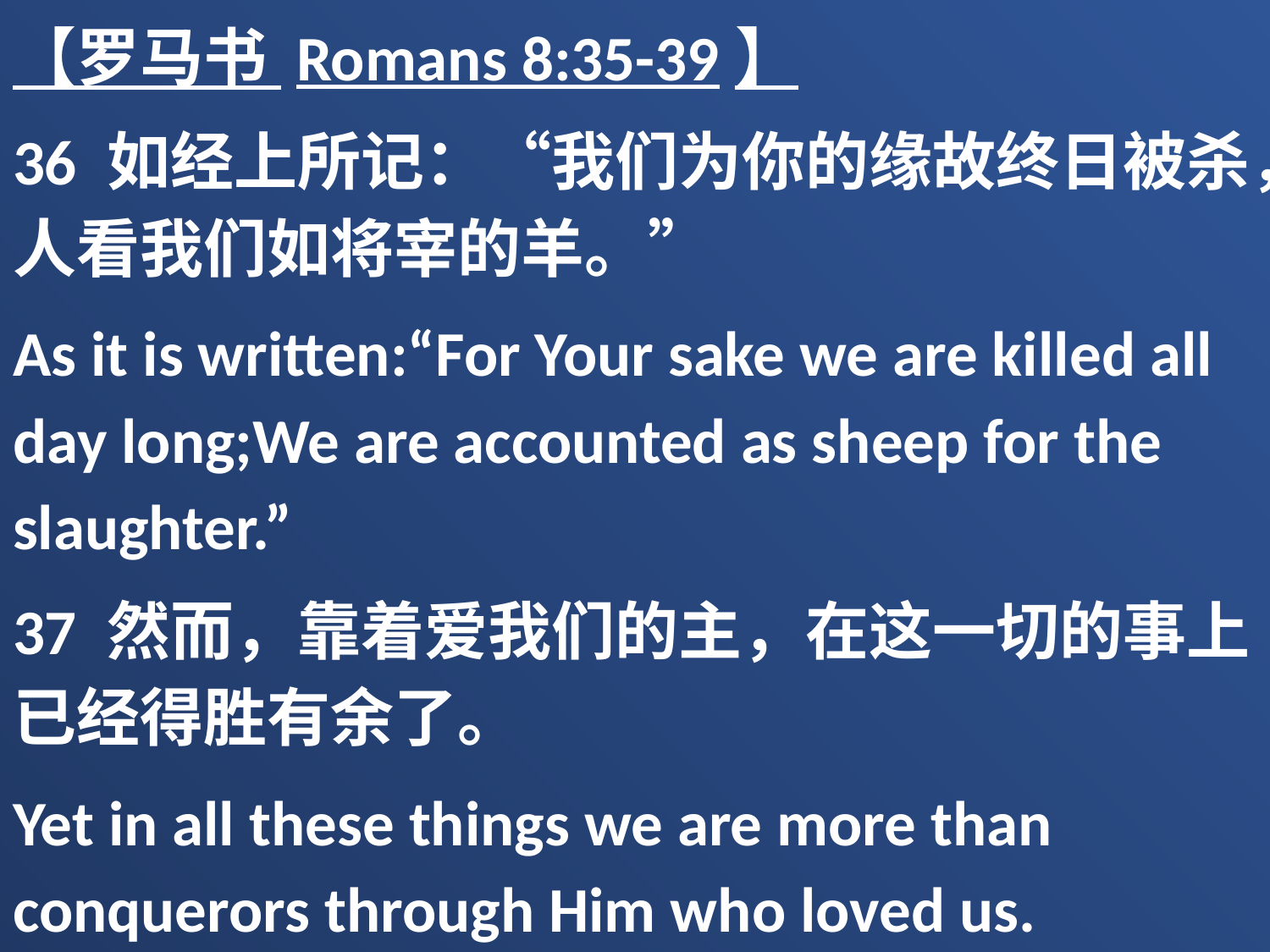

【罗马书 Romans 8:35-39】
36 如经上所记：“我们为你的缘故终日被杀，人看我们如将宰的羊。”
As it is written:“For Your sake we are killed all day long;We are accounted as sheep for the slaughter.”
37 然而，靠着爱我们的主，在这一切的事上已经得胜有余了。
Yet in all these things we are more than conquerors through Him who loved us.